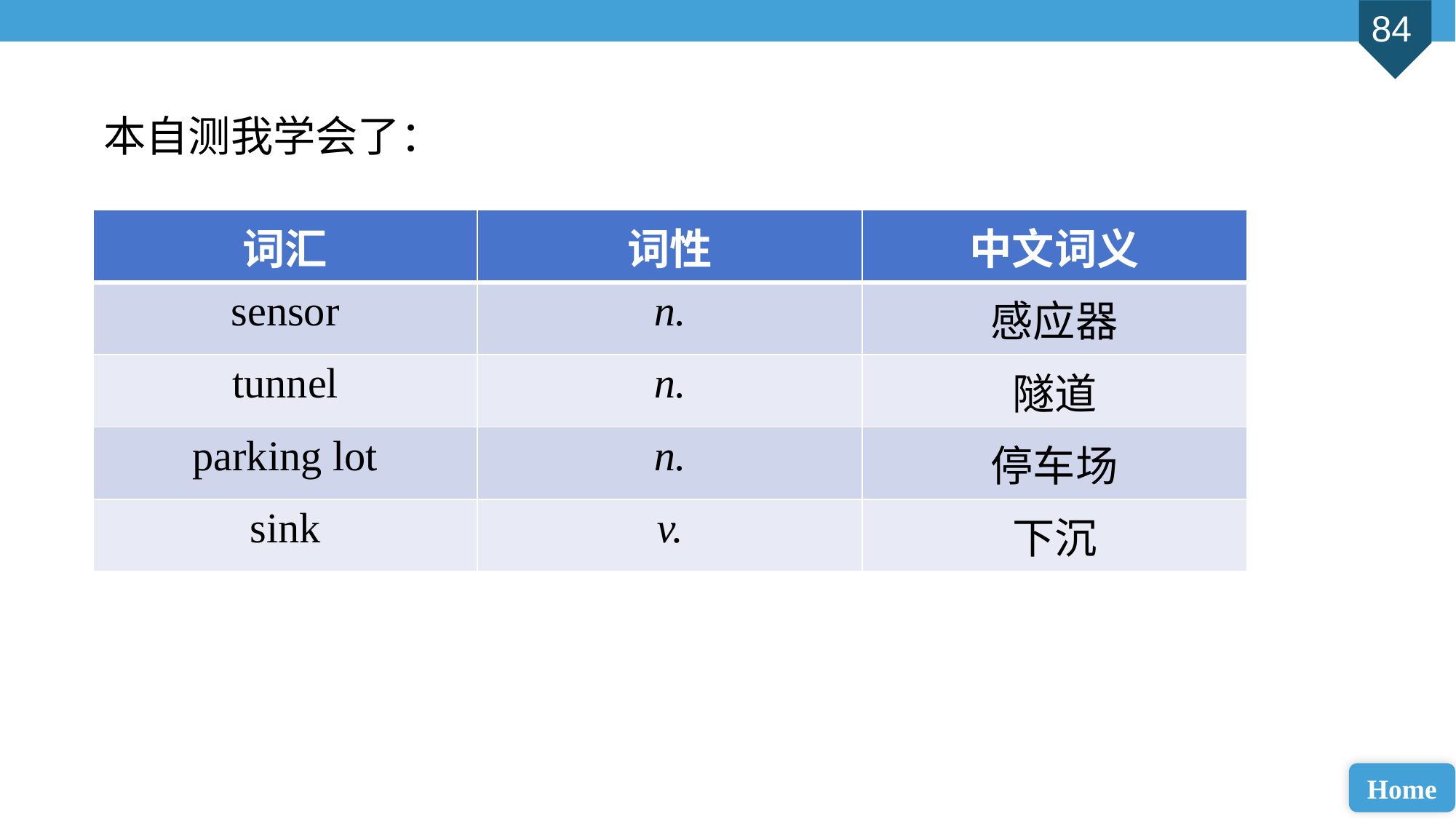

本自测我学会了：
| 词汇 | 词性 | 中文词义 |
| --- | --- | --- |
| sensor | n. | 感应器 |
| tunnel | n. | 隧道 |
| parking lot | n. | 停车场 |
| sink | v. | 下沉 |